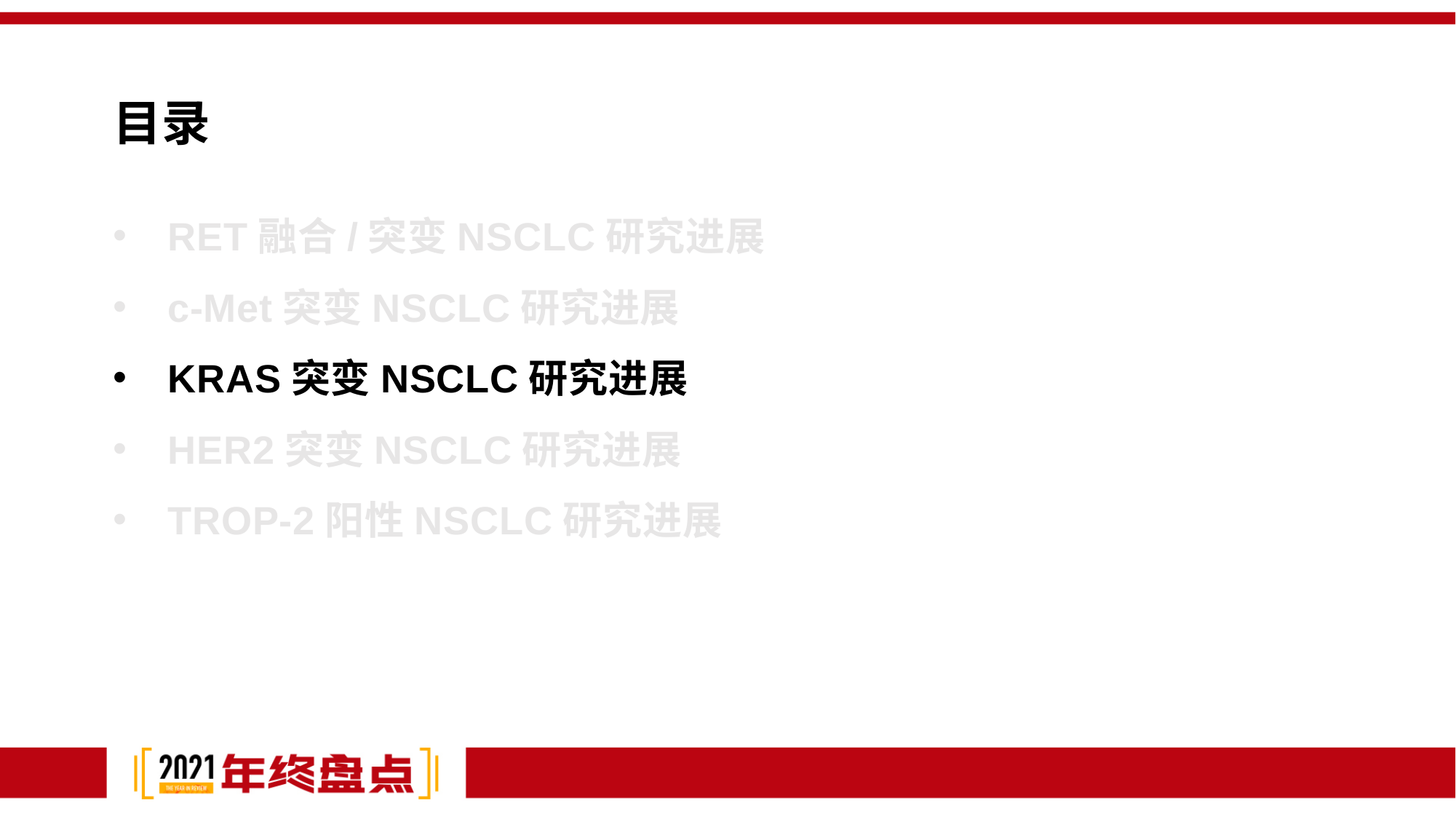

目录
RET融合/突变NSCLC研究进展
c-Met突变NSCLC研究进展
KRAS突变NSCLC研究进展
HER2突变NSCLC研究进展
TROP-2阳性NSCLC研究进展